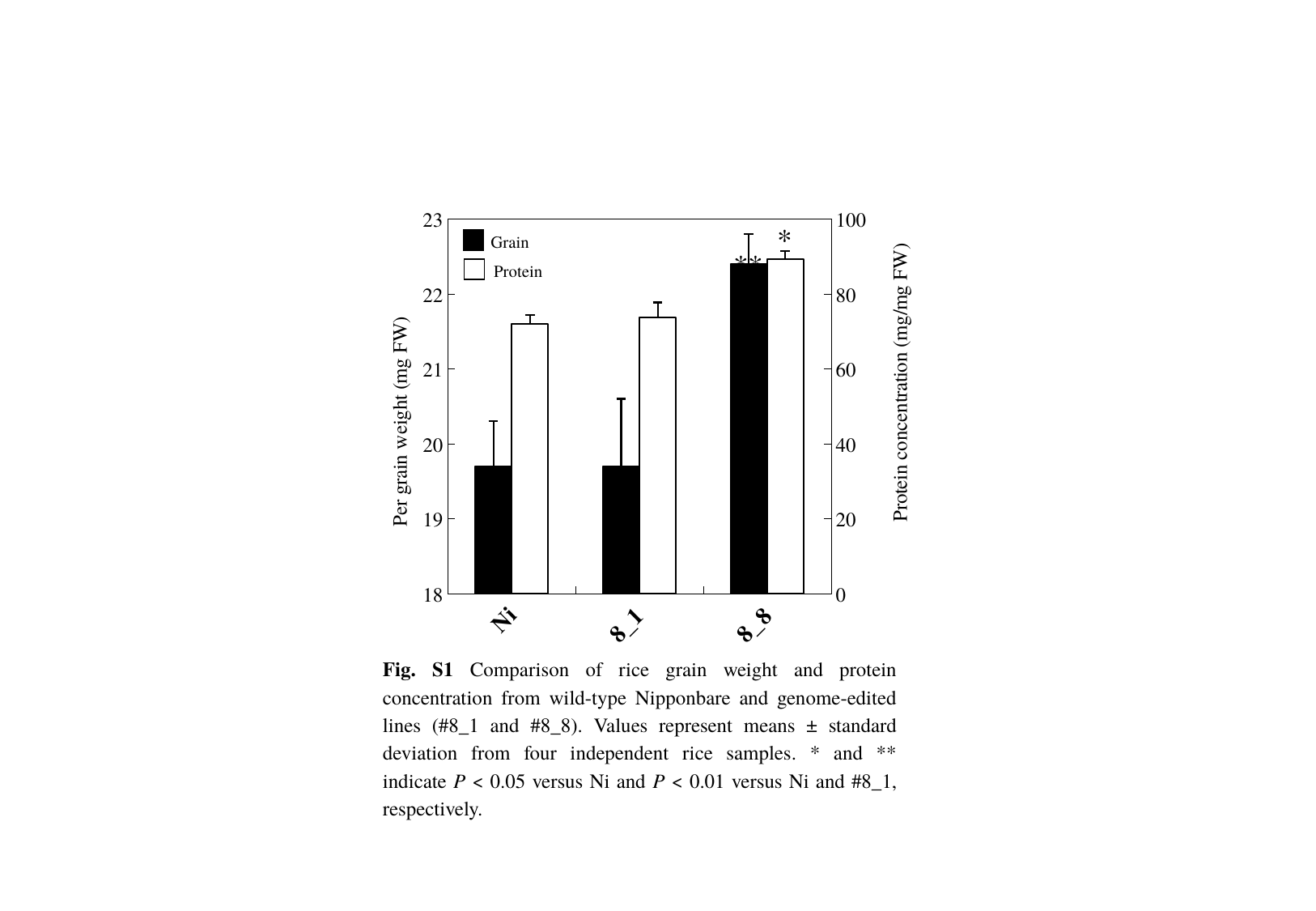

### Chart

| Category | 玄米重量 (mg) |  |  | タンパク質濃度 (ug/mg) |
|---|---|---|---|---|
| Ni | 19.7 | None | None | 72.0 |
| 8_1 | 19.7 | None | None | 73.8 |
| 8_8 | 22.4 | None | None | 89.3 |
*
Grain

**
Protein

Fig. S1 Comparison of rice grain weight and protein concentration from wild-type Nipponbare and genome-edited lines (#8_1 and #8_8). Values represent means ± standard deviation from four independent rice samples. * and ** indicate P < 0.05 versus Ni and P < 0.01 versus Ni and #8_1, respectively.